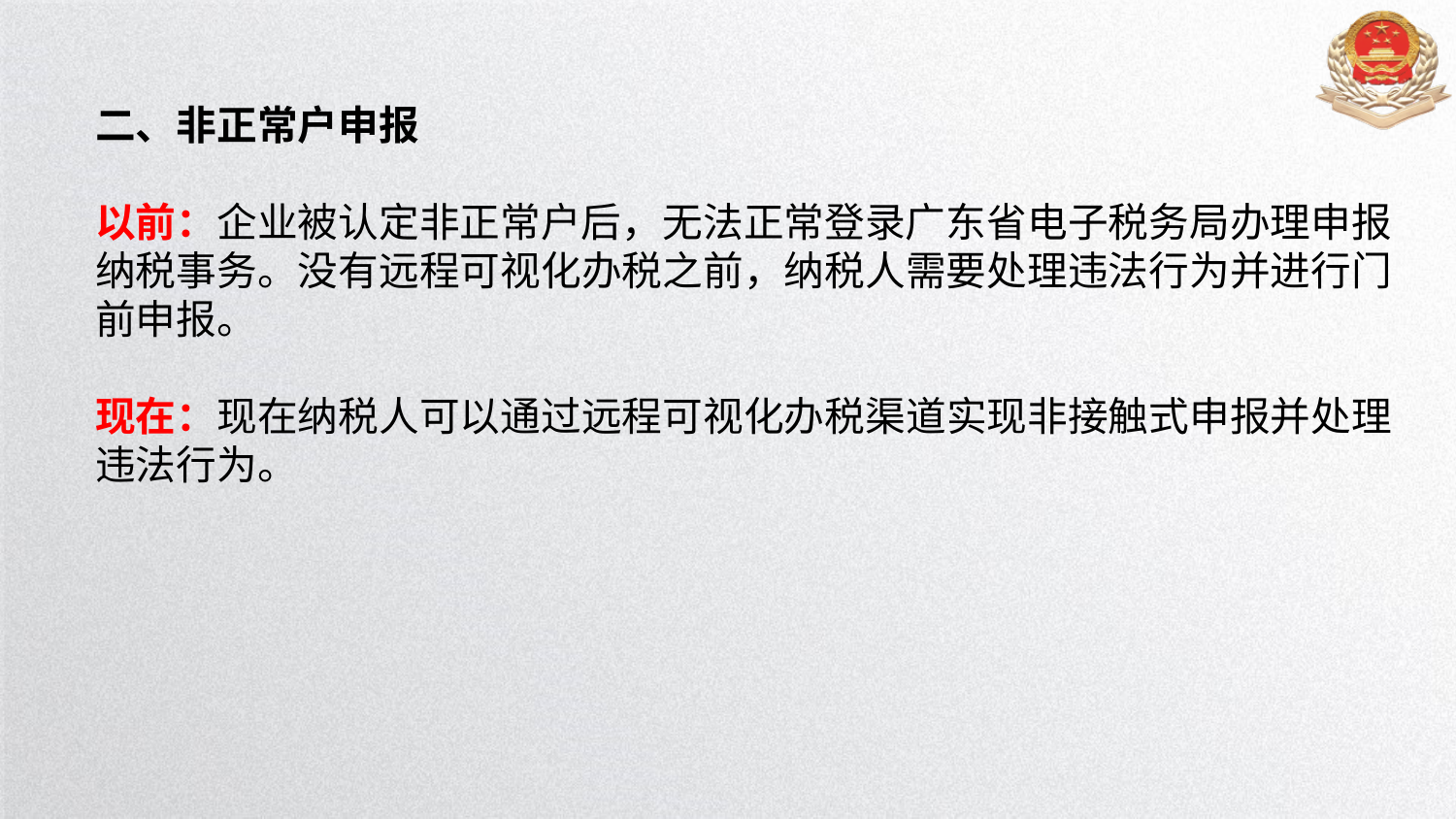

二、非正常户申报

以前：企业被认定非正常户后，无法正常登录广东省电子税务局办理申报纳税事务。没有远程可视化办税之前，纳税人需要处理违法行为并进行门前申报。

现在：现在纳税人可以通过远程可视化办税渠道实现非接触式申报并处理违法行为。